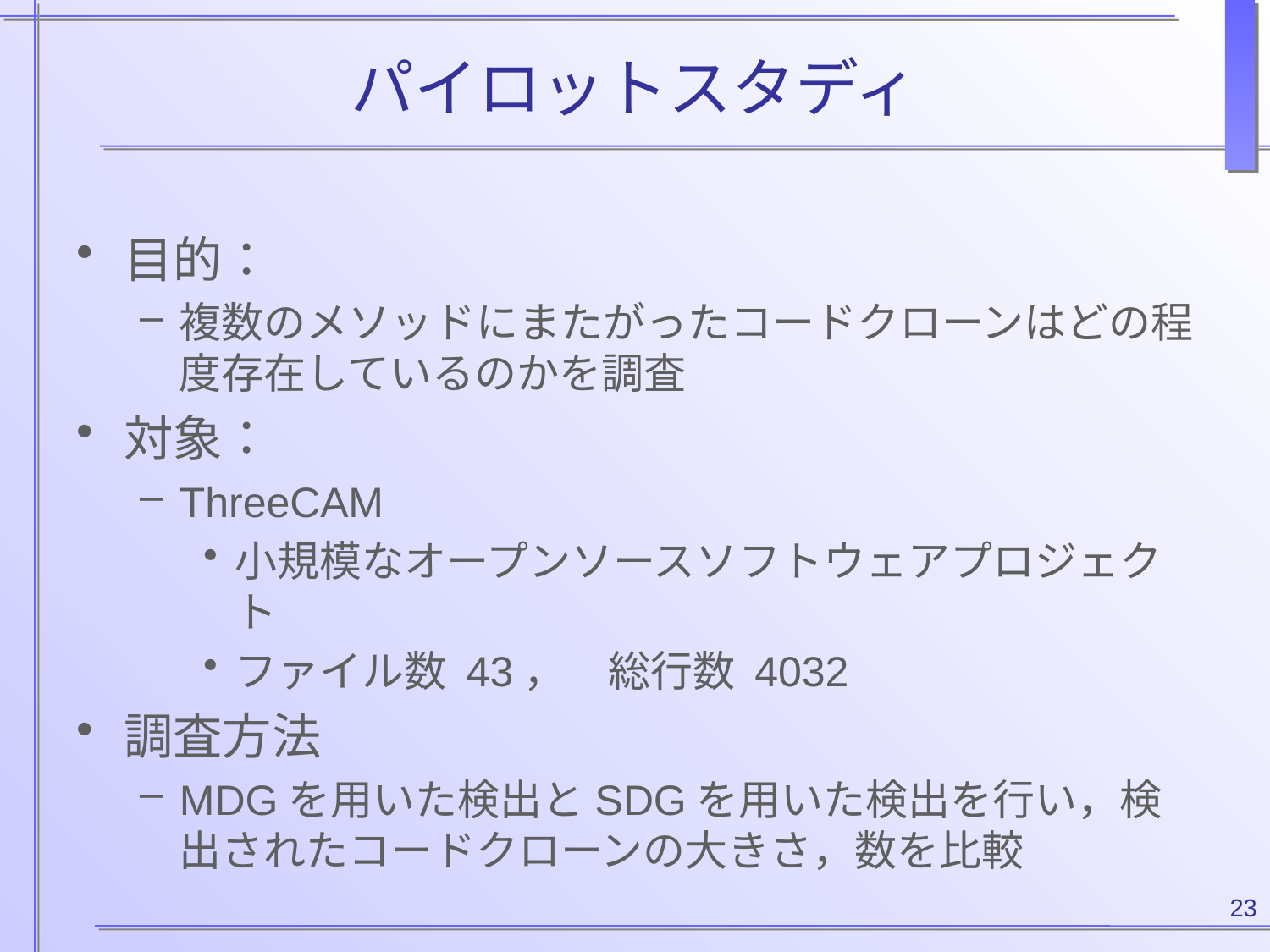

# パイロットスタディ
目的：
複数のメソッドにまたがったコードクローンはどの程度存在しているのかを調査
対象：
ThreeCAM
小規模なオープンソースソフトウェアプロジェクト
ファイル数 43，　総行数 4032
調査方法
MDGを用いた検出とSDGを用いた検出を行い，検出されたコードクローンの大きさ，数を比較

23